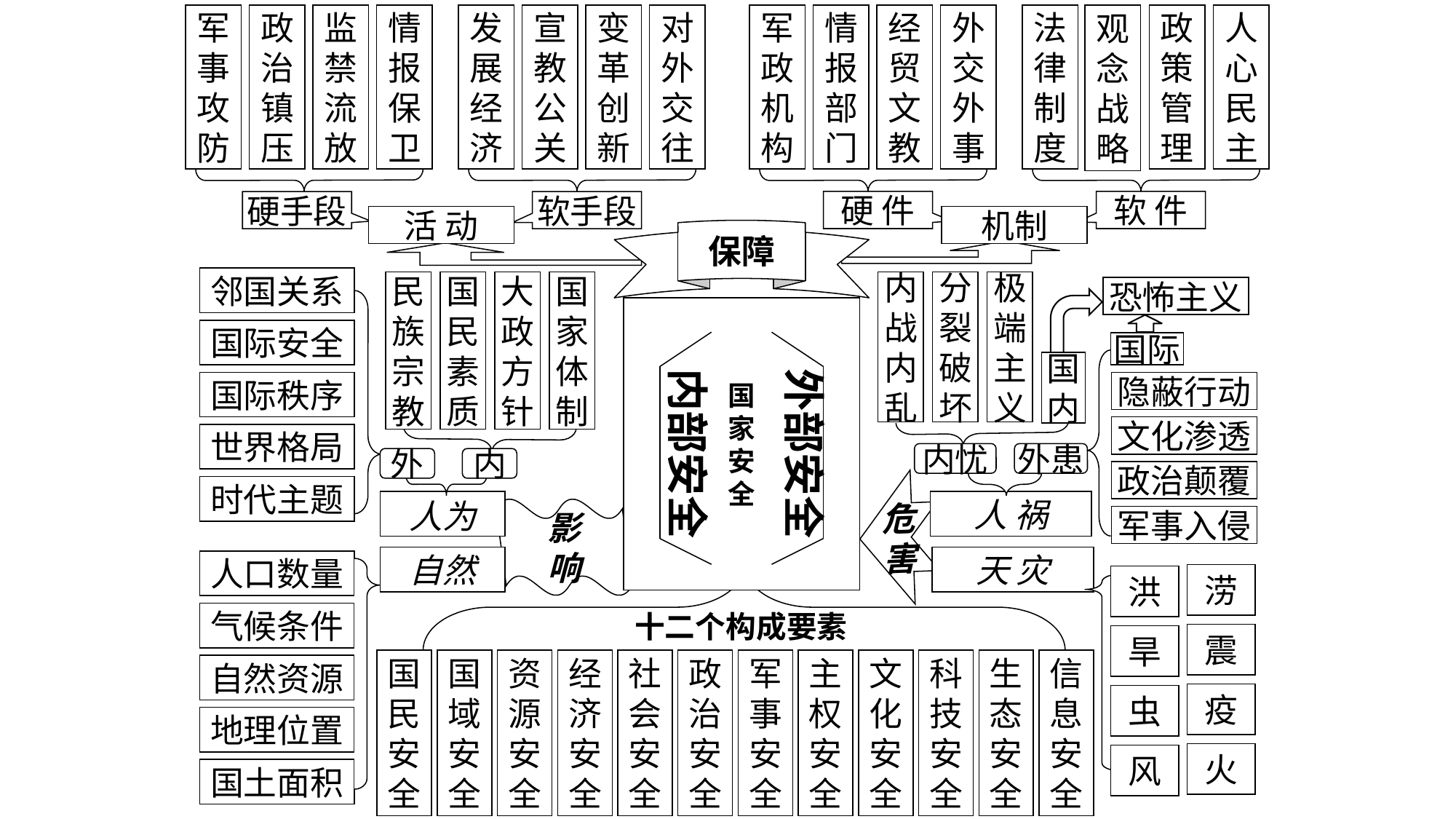

军
事
攻
防
政
治
镇
压
监
禁
流
放
情
报
保
卫
发
展
经
济
宣
教
公
关
变
革
创
新
对
外
交
往
军
政
机
构
情
报
部
门
经
贸
文
教
外
交
外
事
法
律
制
度
观
念
战
略
政
策
管
理
人
心
民
主

硬 件
软 件
硬手段
软手段
机制

活 动

保障
邻国关系
民
族
宗
教
国
民
素
质
大
政
方
针
国
家
体
制
内
战
内
乱
分
裂
破
坏
极
端
主
义
恐怖主义

国
内

国
家
安
全

国际
国际安全
内部安全
外部安全

国际秩序
隐蔽行动
文化渗透
世界格局

内忧
外患

外
内
政治颠覆
危
害
时代主题
人为
人 祸
影
响
军事入侵
自然
天 灾
人口数量

十二个构成要素
涝
洪

气候条件
震
旱
国
民
安
全
国
域
安
全
资
源
安
全
经
济
安
全
社
会
安
全
政
治
安
全
军
事
安
全
主
权
安
全
文
化
安
全
科
技
安
全
生
态
安
全
信
息
安
全
自然资源
疫
虫
地理位置
火
风
国土面积